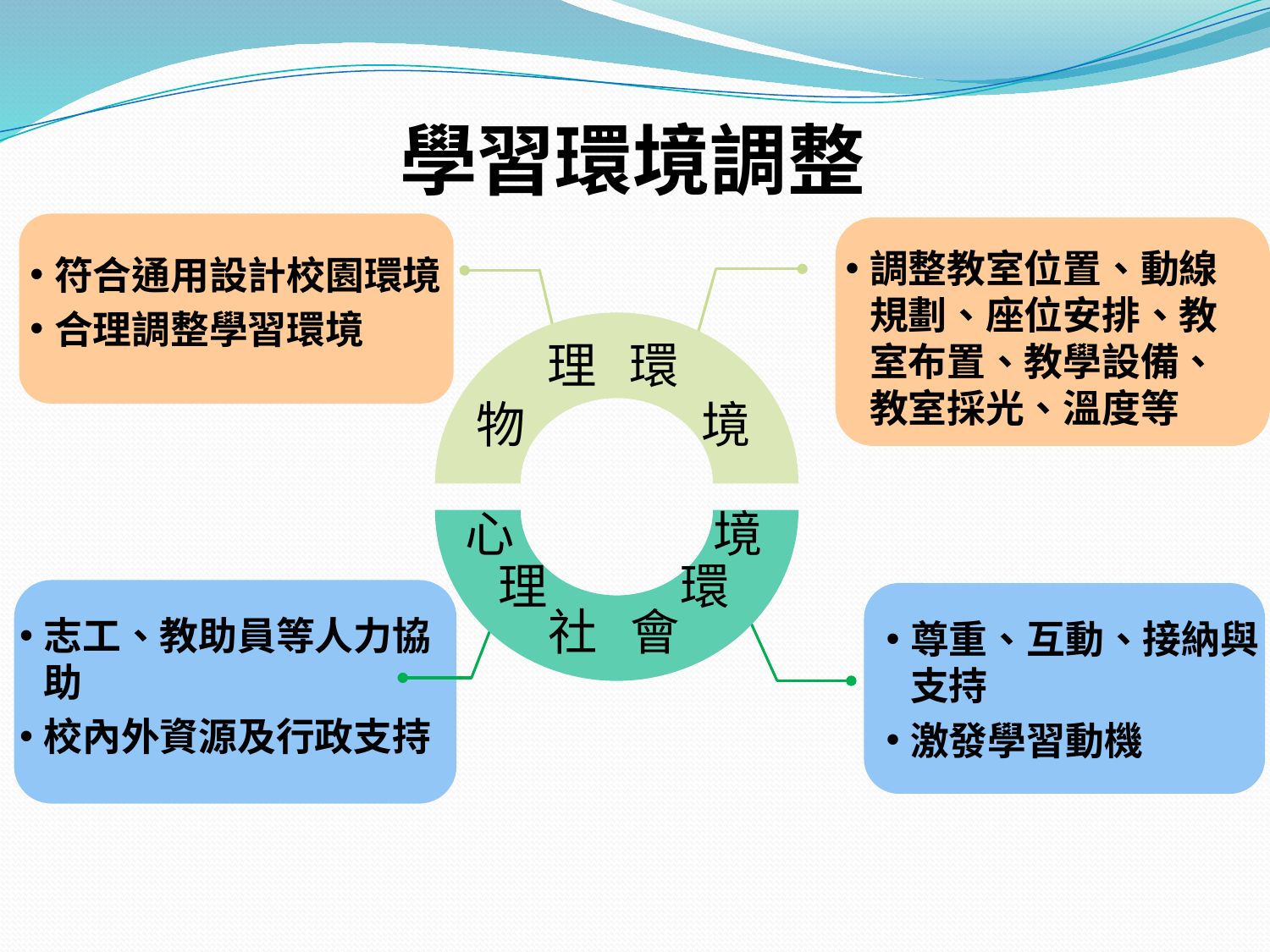

學習環境調整

符合通用設計校園環境
合理調整學習環境

調整教室位置、動線規劃、座位安排、教室布置、教學設備、教室採光、溫度等

理   環
物                境

心                  境
理            環
社   會

志工、教助員等人力協助
校內外資源及行政支持
尊重、互動、接納與支持
激發學習動機